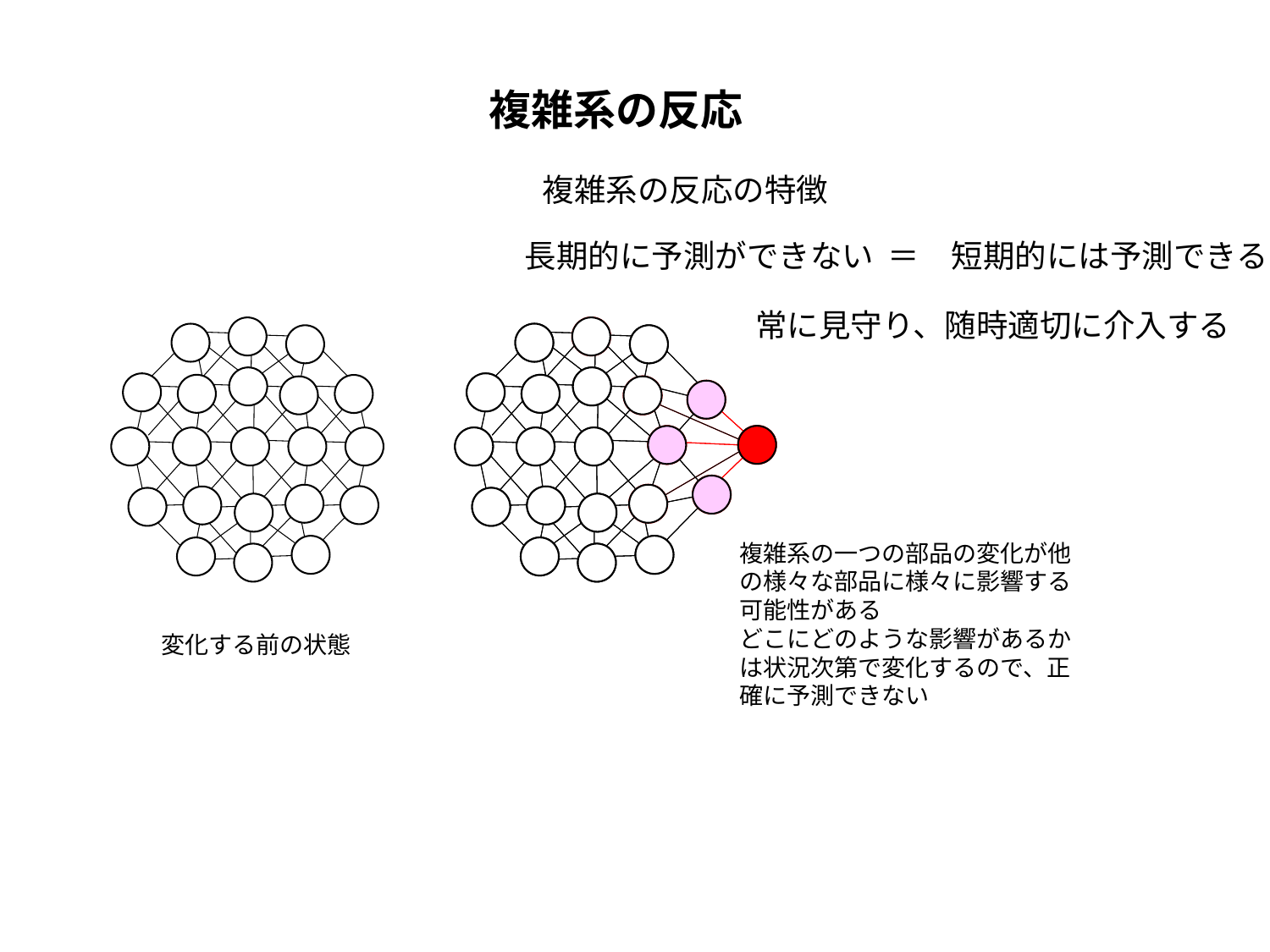

複雑系の反応
複雑系の反応の特徴
長期的に予測ができない
＝　短期的には予測できる
常に見守り、随時適切に介入する

複雑系の一つの部品の変化が他の様々な部品に様々に影響する
可能性がある
どこにどのような影響があるかは状況次第で変化するので、正確に予測できない
変化する前の状態